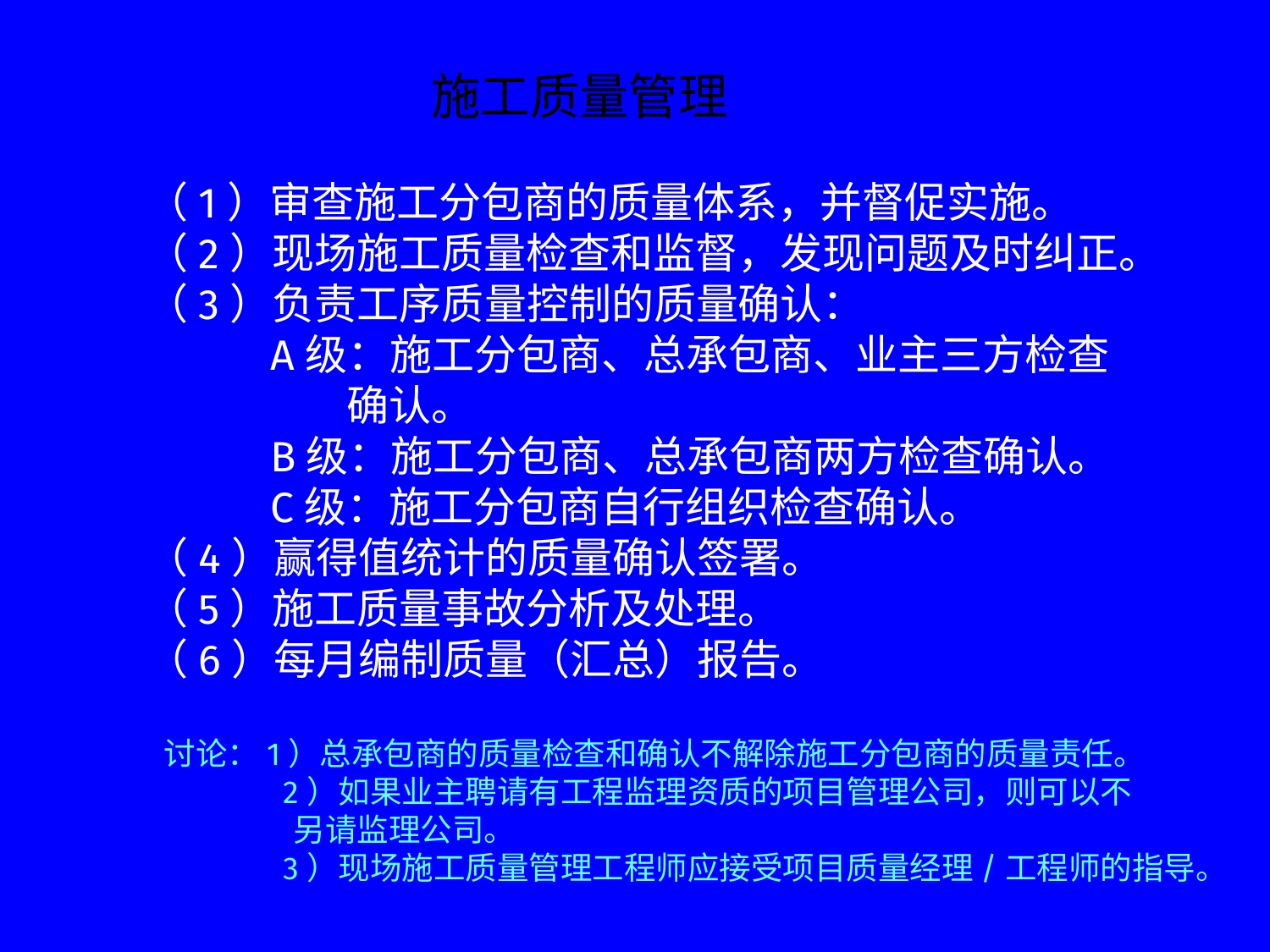

施工质量管理

             （1）审查施工分包商的质量体系，并督促实施。
             （2）现场施工质量检查和监督，发现问题及时纠正。
             （3）负责工序质量控制的质量确认：
                       A级：施工分包商、总承包商、业主三方检查
                                  确认。
                       B级：施工分包商、总承包商两方检查确认。
                       C级：施工分包商自行组织检查确认。
             （4）赢得值统计的质量确认签署。
             （5）施工质量事故分析及处理。
             （6）每月编制质量（汇总）报告。

                    讨论：1）总承包商的质量检查和确认不解除施工分包商的质量责任。
                                2）如果业主聘请有工程监理资质的项目管理公司，则可以不
                                      另请监理公司。
                                3）现场施工质量管理工程师应接受项目质量经理/工程师的指导。